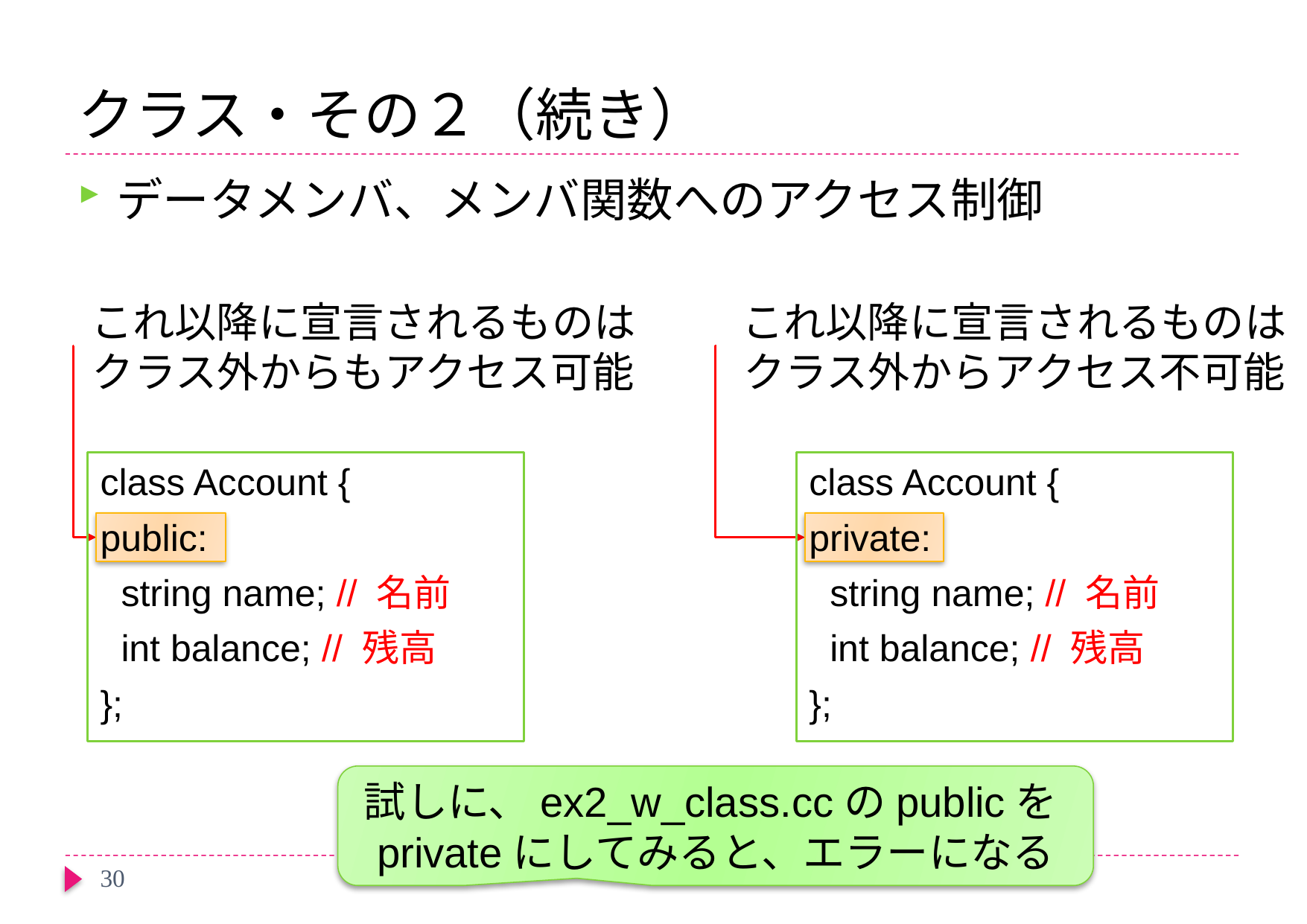

# クラス・その２（続き）
データメンバ、メンバ関数へのアクセス制御

これ以降に宣言されるものは
クラス外からもアクセス可能
これ以降に宣言されるものは
クラス外からアクセス不可能
class Account {
public:
  string name; // 名前
  int balance; // 残高
};
class Account {
private:
  string name; // 名前
  int balance; // 残高
};

試しに、ex2_w_class.ccのpublicをprivateにしてみると、エラーになる
30